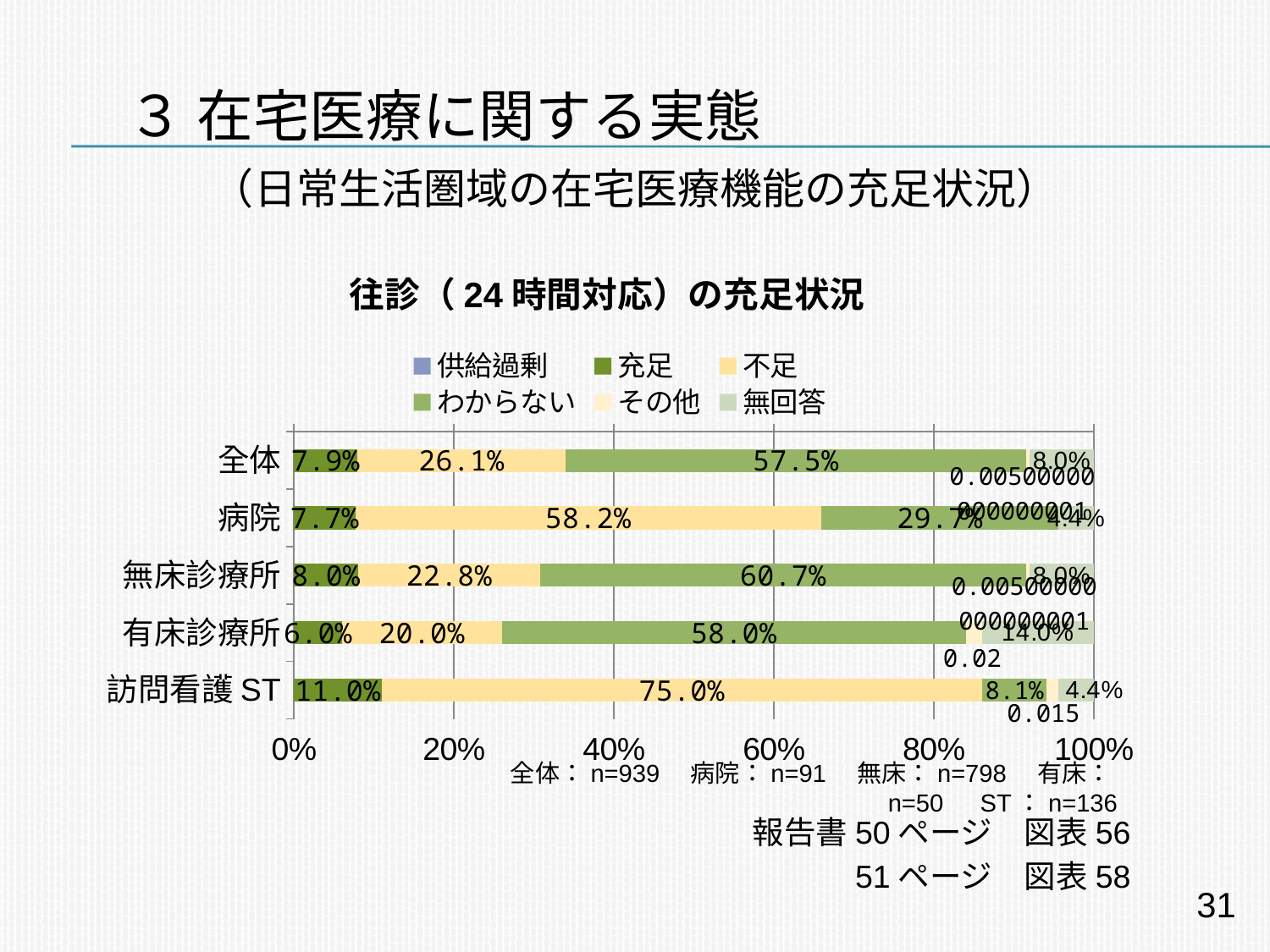

# ３ 在宅医療に関する実態
（日常生活圏域の在宅医療機能の充足状況）
往診（24時間対応）の充足状況

### Chart

| Category | 供給過剰 | 充足 | 不足 | わからない | その他 | 無回答 |
|---|---|---|---|---|---|---|
| 全体 | None | 0.07900000000000015 | 0.261 | 0.5750000000000006 | 0.00500000000000001 | 0.08000000000000004 |
| 病院 | None | 0.077 | 0.582 | 0.2970000000000003 | None | 0.044 |
| 無床診療所 | None | 0.08000000000000004 | 0.228 | 0.6070000000000007 | 0.00500000000000001 | 0.08000000000000004 |
| 有床診療所 | None | 0.06000000000000003 | 0.2 | 0.5800000000000001 | 0.02000000000000001 | 0.14 |
| 訪問看護ST | None | 0.11 | 0.7500000000000013 | 0.081 | 0.014999999999999998 | 0.044 |
全体：n=939　病院：n=91　無床：n=798　有床：n=50　ST：n=136
報告書50ページ　図表56
　　　51ページ　図表58
31